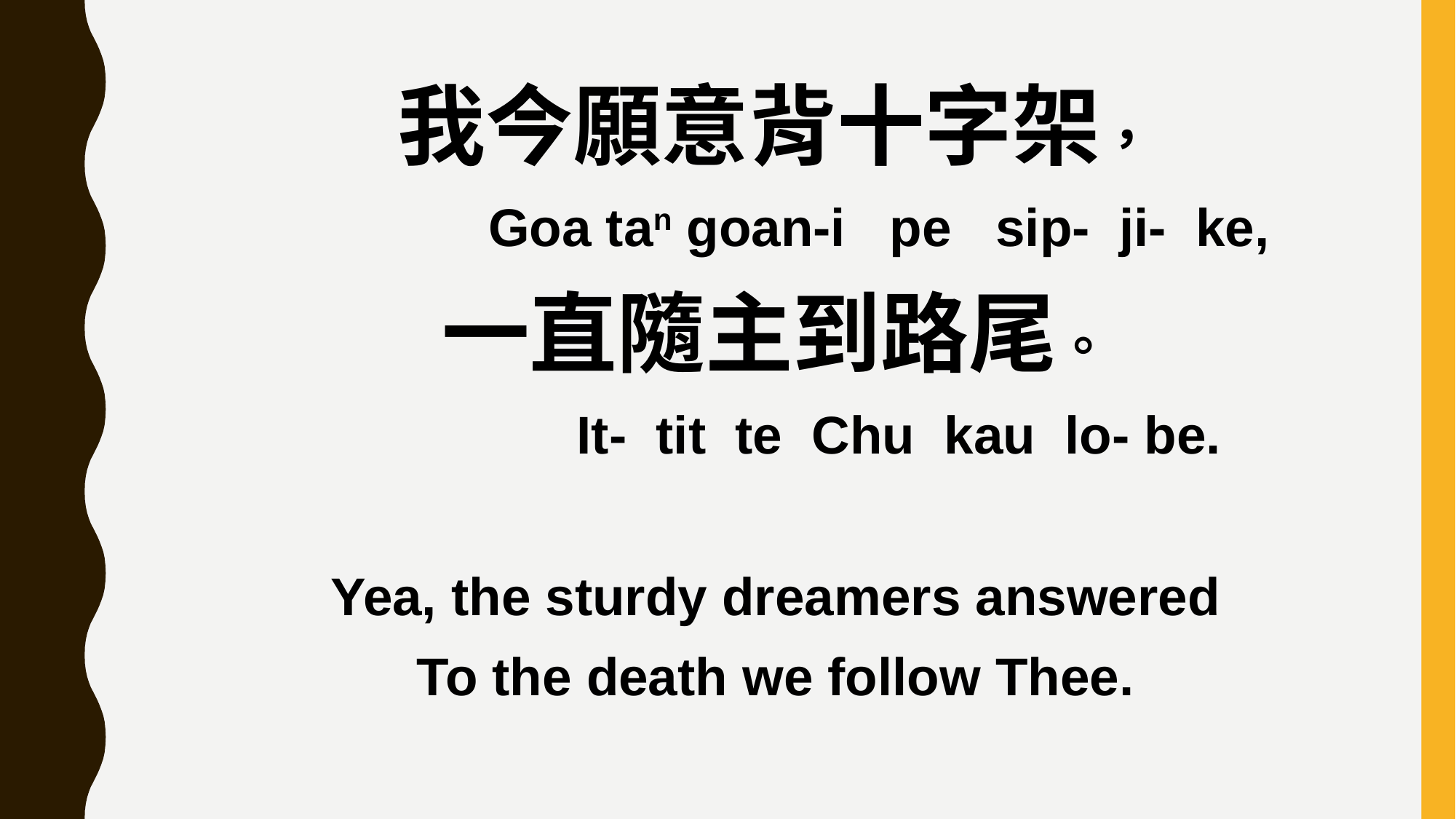

我今願意背十字架，
                        Goa tan goan-i   pe   sip-  ji-  ke,
一直隨主到路尾。
                              It-  tit  te  Chu  kau  lo- be.

Yea, the sturdy dreamers answered
To the death we follow Thee.